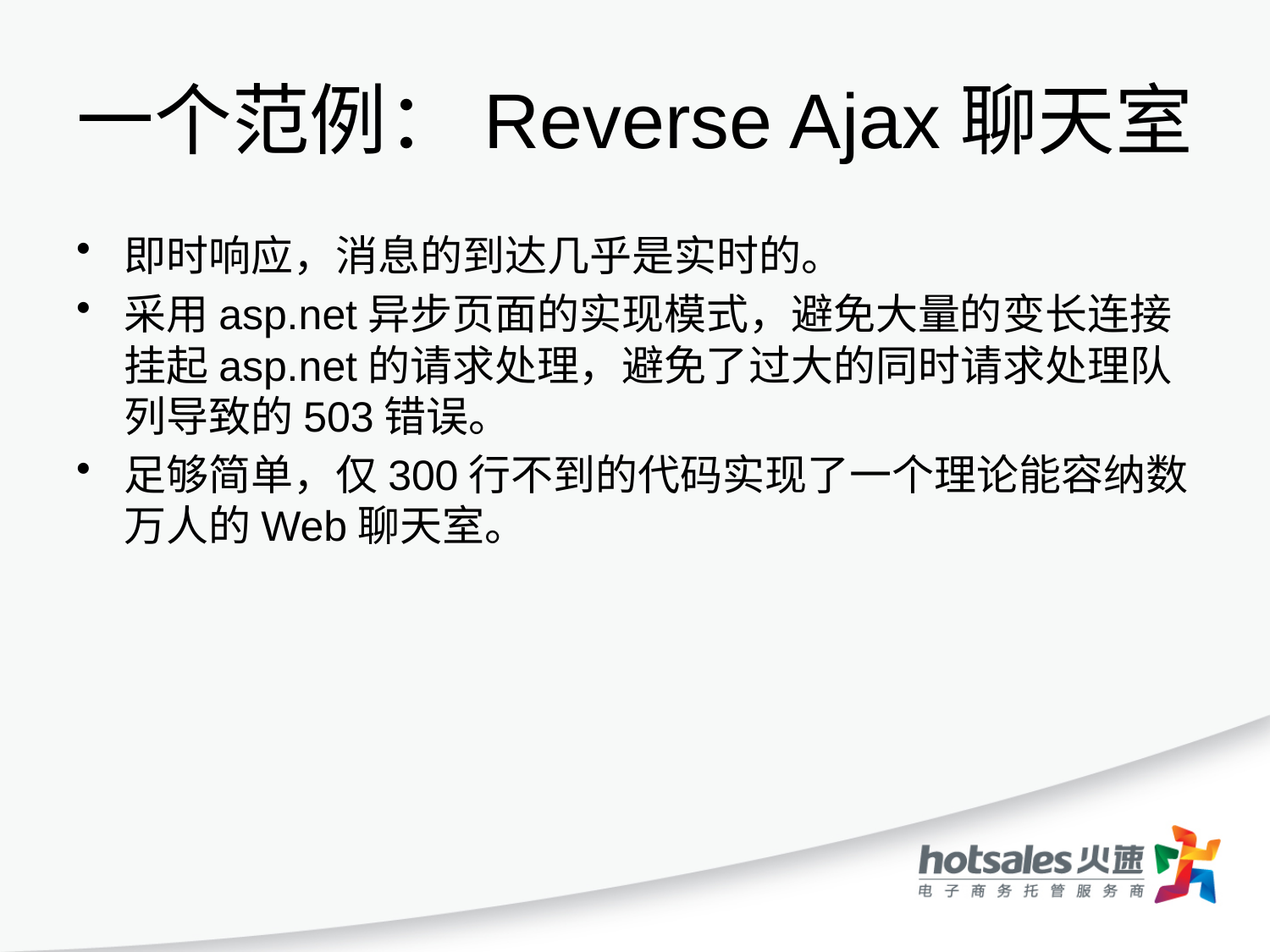

# 一个范例：Reverse Ajax聊天室
即时响应，消息的到达几乎是实时的。
采用asp.net异步页面的实现模式，避免大量的变长连接挂起asp.net的请求处理，避免了过大的同时请求处理队列导致的503错误。
足够简单，仅300行不到的代码实现了一个理论能容纳数万人的Web聊天室。